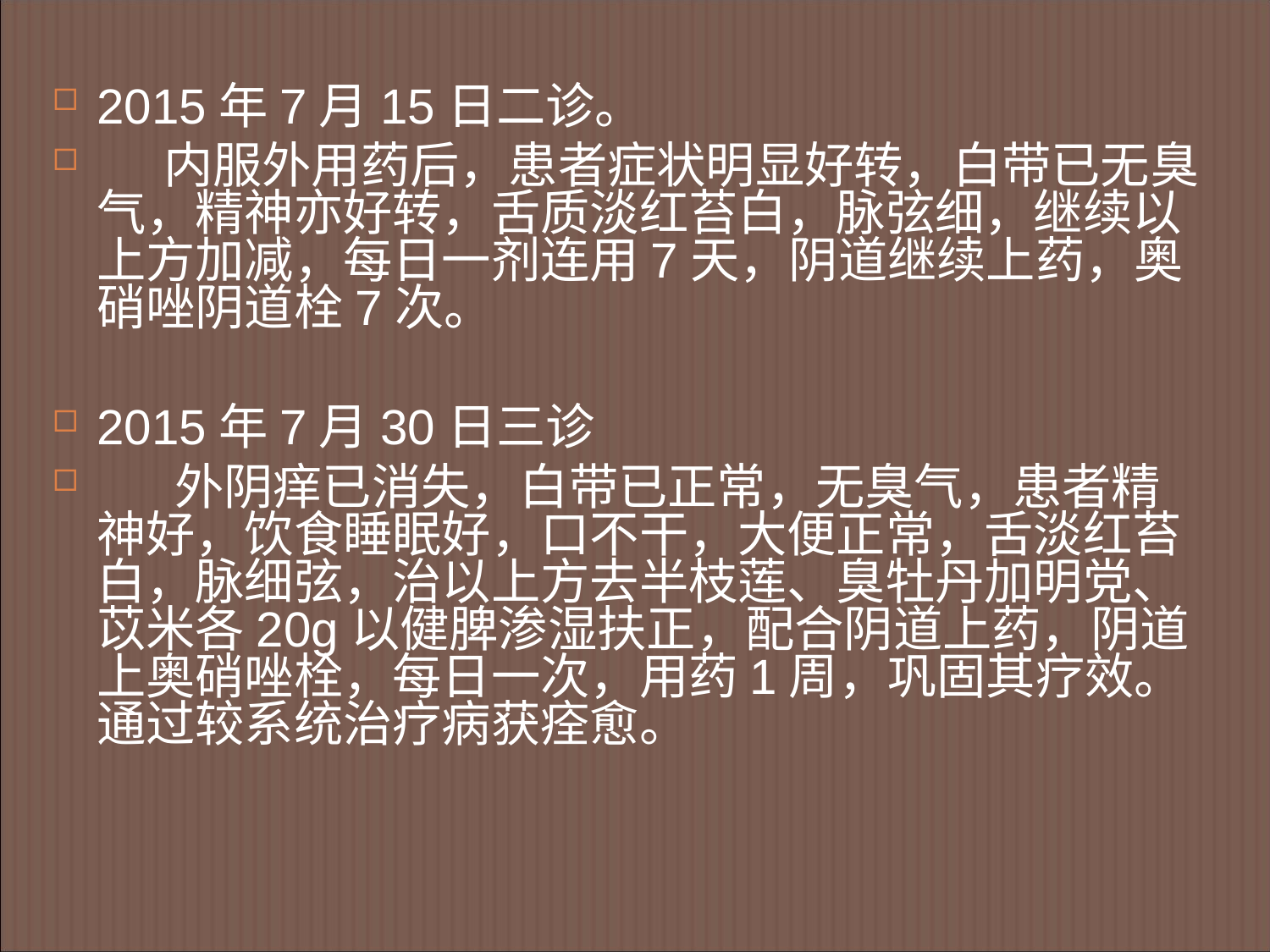

2015年7月15日二诊。
     内服外用药后，患者症状明显好转，白带已无臭气，精神亦好转，舌质淡红苔白，脉弦细，继续以上方加减，每日一剂连用7天，阴道继续上药，奥硝唑阴道栓7次。

2015年7月30日三诊
      外阴痒已消失，白带已正常，无臭气，患者精神好，饮食睡眠好，口不干，大便正常，舌淡红苔白，脉细弦，治以上方去半枝莲、臭牡丹加明党、苡米各20g以健脾渗湿扶正，配合阴道上药，阴道上奥硝唑栓，每日一次，用药1周，巩固其疗效。通过较系统治疗病获痊愈。